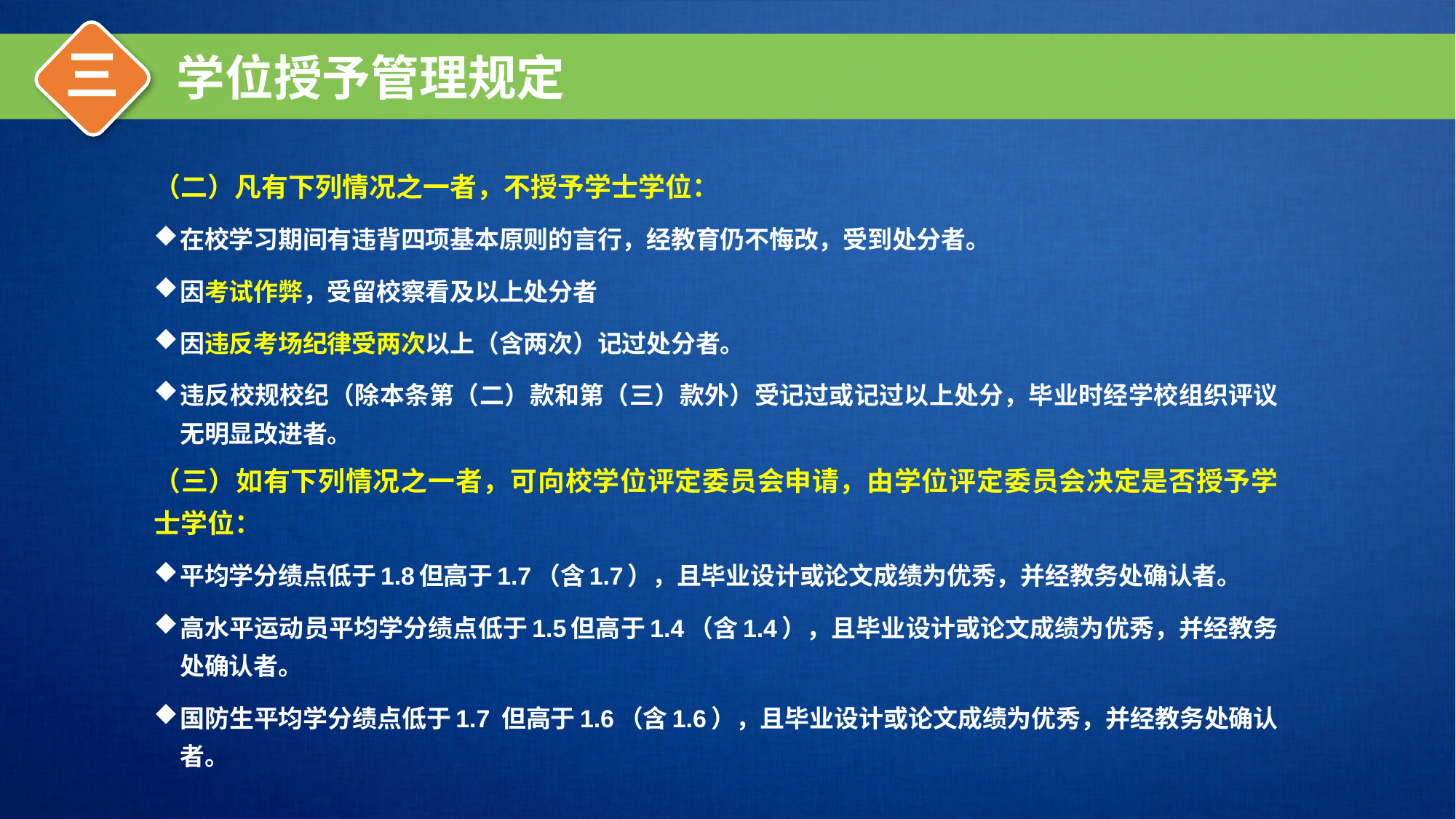

三

学位授予管理规定
（二）凡有下列情况之一者，不授予学士学位：
在校学习期间有违背四项基本原则的言行，经教育仍不悔改，受到处分者。
因考试作弊，受留校察看及以上处分者
因违反考场纪律受两次以上（含两次）记过处分者。
违反校规校纪（除本条第（二）款和第（三）款外）受记过或记过以上处分，毕业时经学校组织评议无明显改进者。
（三）如有下列情况之一者，可向校学位评定委员会申请，由学位评定委员会决定是否授予学士学位：
平均学分绩点低于1.8但高于1.7（含1.7），且毕业设计或论文成绩为优秀，并经教务处确认者。
高水平运动员平均学分绩点低于1.5但高于1.4（含1.4），且毕业设计或论文成绩为优秀，并经教务处确认者。
国防生平均学分绩点低于1.7 但高于1.6（含1.6），且毕业设计或论文成绩为优秀，并经教务处确认者。